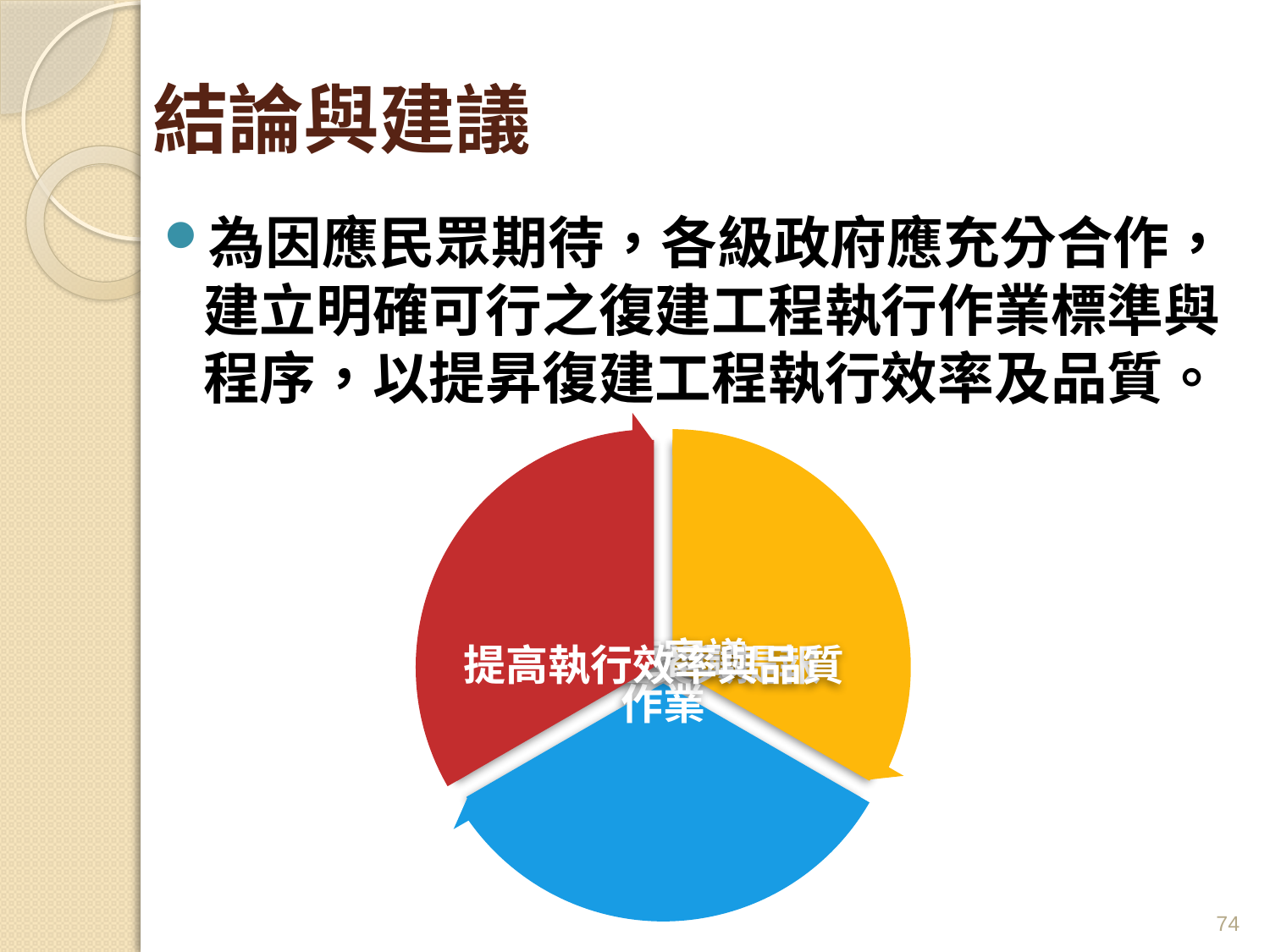

# 結論與建議
為因應民眾期待，各級政府應充分合作，建立明確可行之復建工程執行作業標準與程序，以提昇復建工程執行效率及品質。

核實查災與提報
加速審議
作業
提高執行效率與品質
74